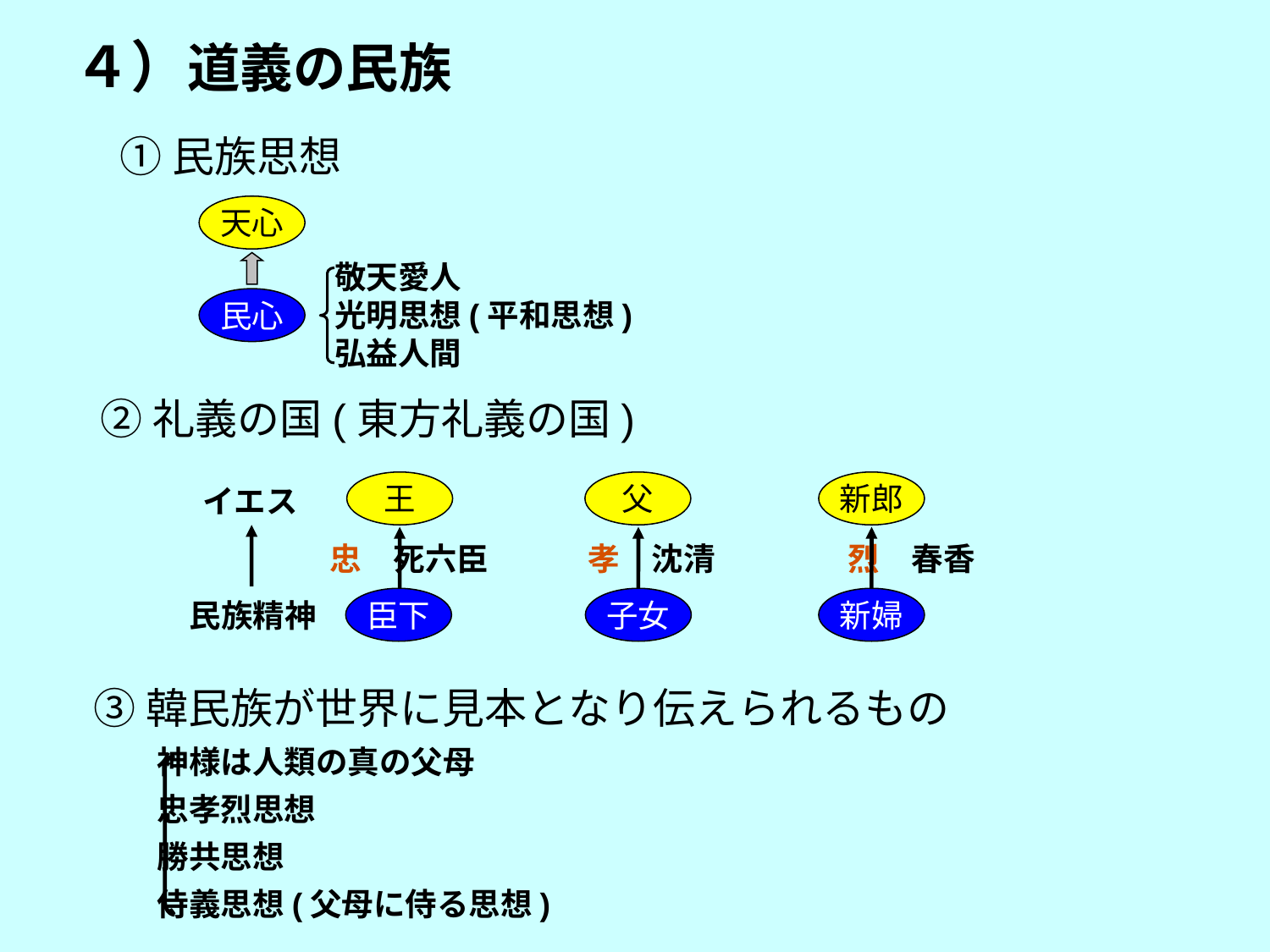

４）道義の民族
①民族思想
天心
敬天愛人
光明思想(平和思想)
弘益人間

民心
②礼義の国(東方礼義の国)
王
父
新郎
イエス

忠　死六臣　　     孝　沈清 　　 　   烈　春香
臣下
子女
新婦
民族精神
③韓民族が世界に見本となり伝えられるもの
神様は人類の真の父母
忠孝烈思想
勝共思想
侍義思想(父母に侍る思想)